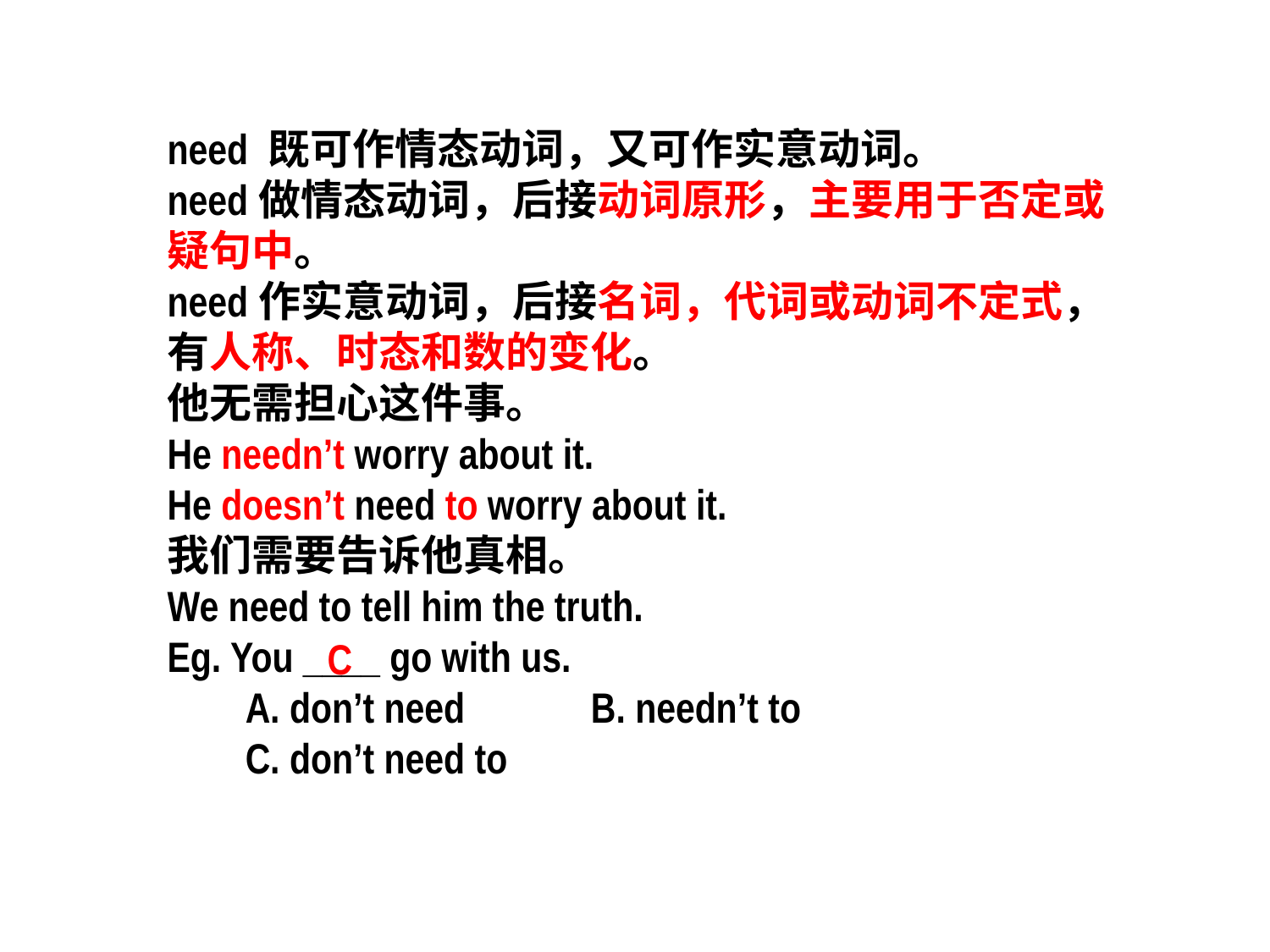

need 既可作情态动词，又可作实意动词。
need做情态动词，后接动词原形，主要用于否定或疑句中。
need作实意动词，后接名词，代词或动词不定式，有人称、时态和数的变化。
他无需担心这件事。
He needn’t worry about it.
He doesn’t need to worry about it.
我们需要告诉他真相。
We need to tell him the truth.
Eg. You ____ go with us.
        A. don’t need             B. needn’t to
        C. don’t need to

C